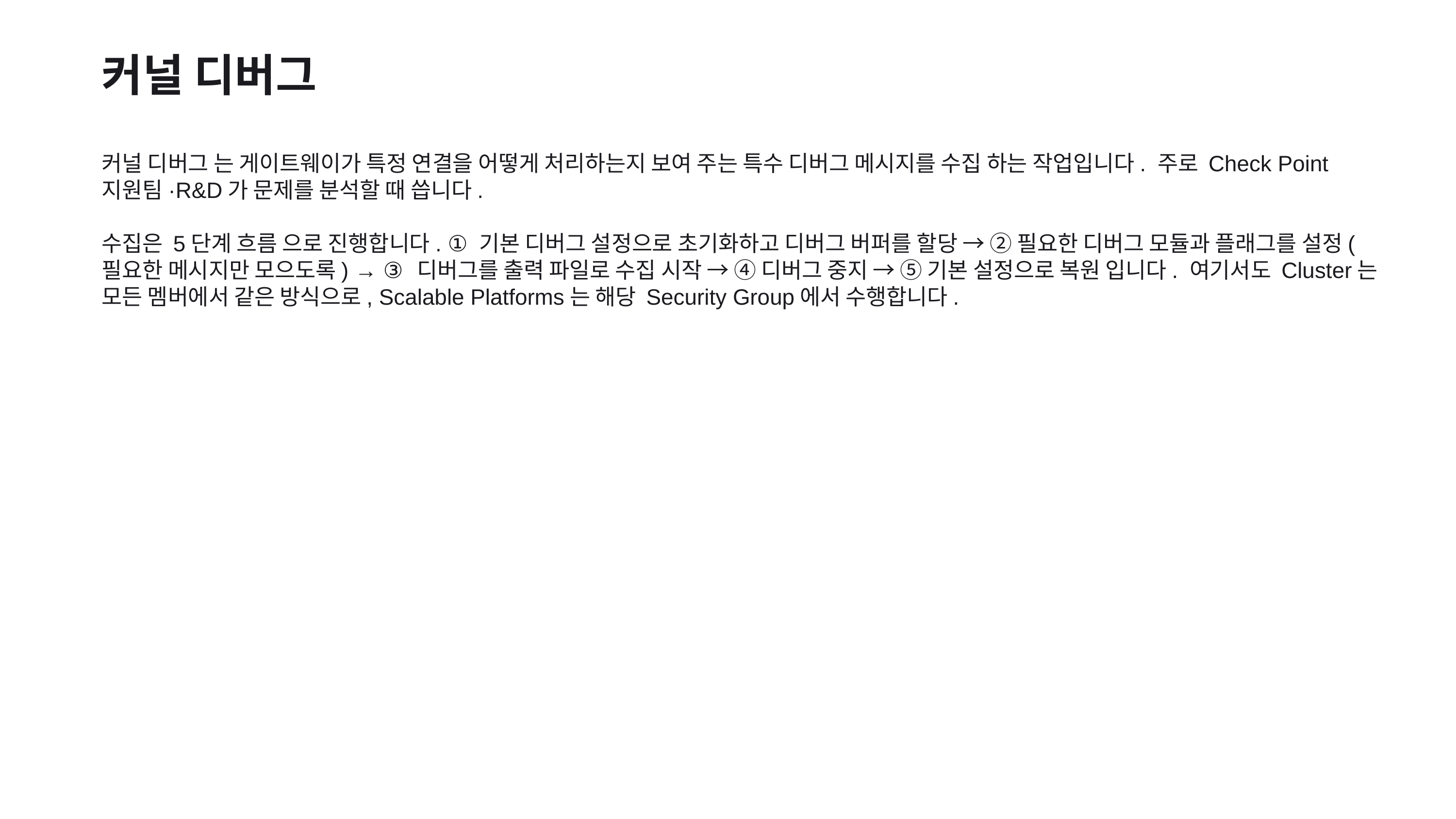

커널 디버그
커널 디버그 는 게이트웨이가 특정 연결을 어떻게 처리하는지 보여 주는 특수 디버그 메시지를 수집 하는 작업입니다. 주로 Check Point 지원팀·R&D가 문제를 분석할 때 씁니다.

수집은 5단계 흐름 으로 진행합니다. ① 기본 디버그 설정으로 초기화하고 디버그 버퍼를 할당 → ② 필요한 디버그 모듈과 플래그를 설정(필요한 메시지만 모으도록) → ③ 디버그를 출력 파일로 수집 시작 → ④ 디버그 중지 → ⑤ 기본 설정으로 복원 입니다. 여기서도 Cluster는 모든 멤버에서 같은 방식으로, Scalable Platforms는 해당 Security Group에서 수행합니다.